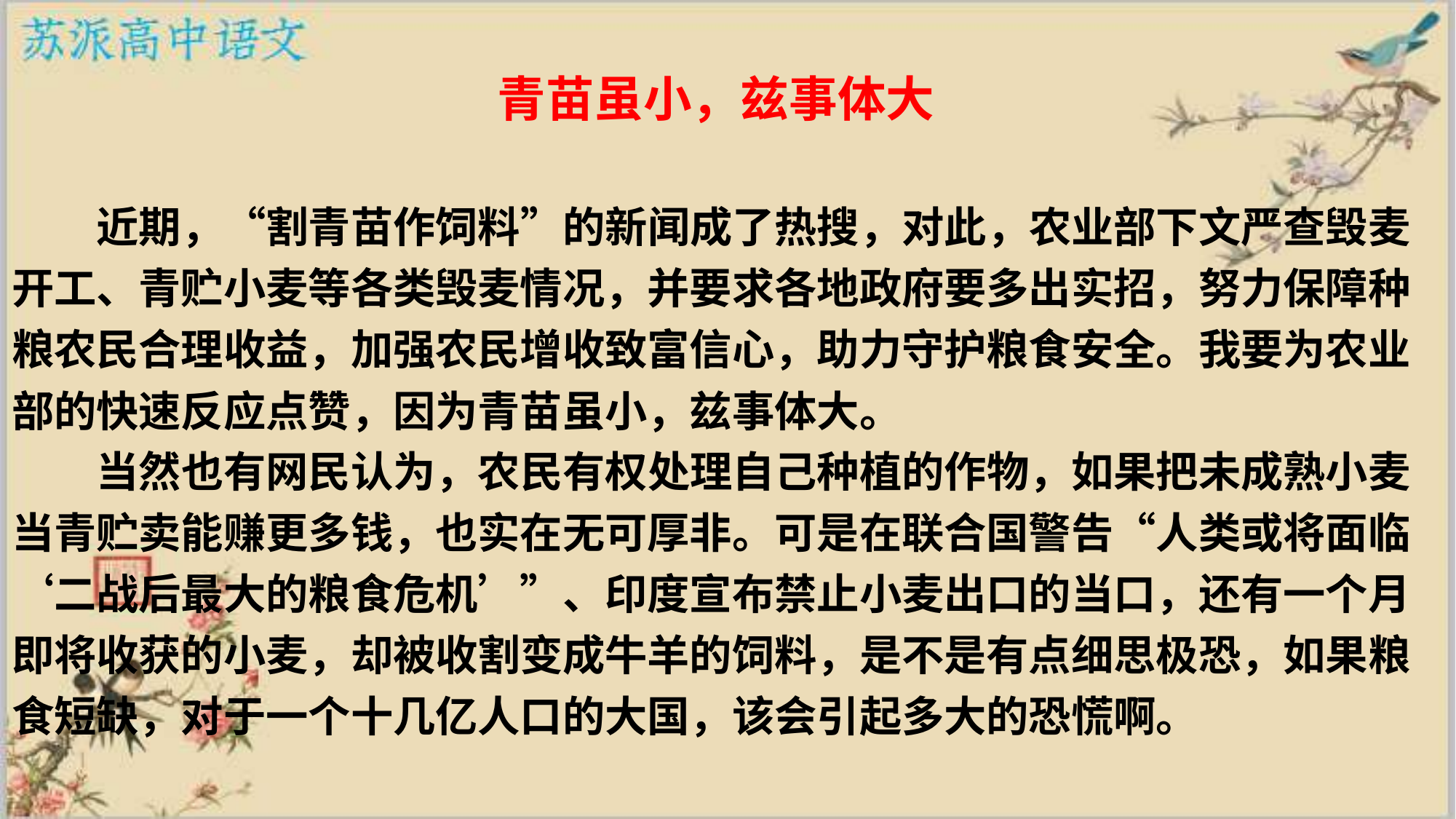

青苗虽小，兹事体大
近期，“割青苗作饲料”的新闻成了热搜，对此，农业部下文严查毁麦开工、青贮小麦等各类毁麦情况，并要求各地政府要多出实招，努力保障种粮农民合理收益，加强农民增收致富信心，助力守护粮食安全。我要为农业部的快速反应点赞，因为青苗虽小，兹事体大。
当然也有网民认为，农民有权处理自己种植的作物，如果把未成熟小麦当青贮卖能赚更多钱，也实在无可厚非。可是在联合国警告“人类或将面临‘二战后最大的粮食危机’”、印度宣布禁止小麦出口的当口，还有一个月即将收获的小麦，却被收割变成牛羊的饲料，是不是有点细思极恐，如果粮食短缺，对于一个十几亿人口的大国，该会引起多大的恐慌啊。